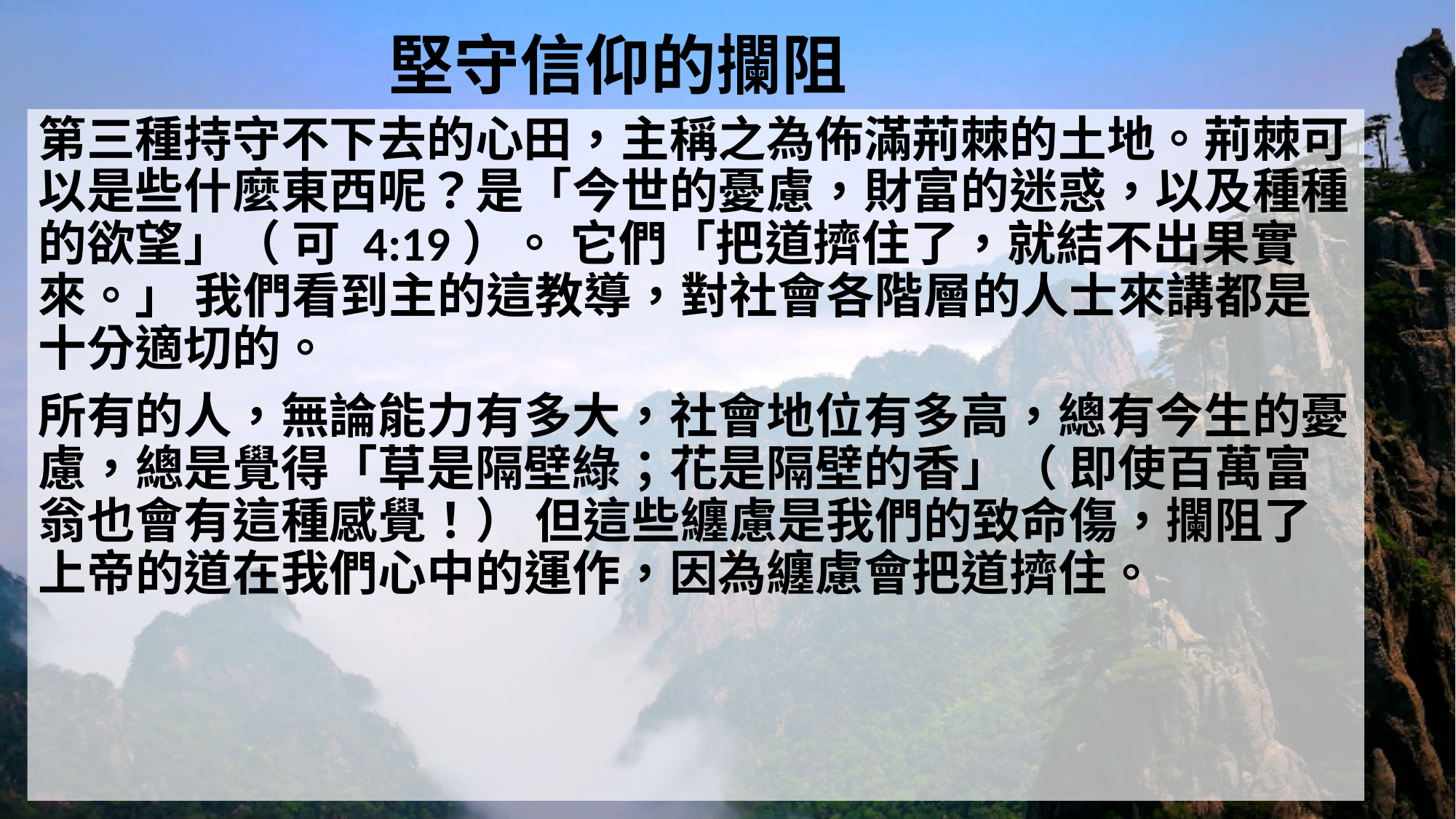

# 堅守信仰的攔阻
第三種持守不下去的心田，主稱之為佈滿荊棘的土地。荊棘可以是些什麼東西呢？是「今世的憂慮，財富的迷惑，以及種種的欲望」（ 可 4:19）。 它們「把道擠住了，就結不出果實來。」 我們看到主的這教導，對社會各階層的人士來講都是十分適切的。
所有的人，無論能力有多大，社會地位有多高，總有今生的憂慮，總是覺得「草是隔壁綠；花是隔壁的香」（ 即使百萬富翁也會有這種感覺！） 但這些纏慮是我們的致命傷，攔阻了上帝的道在我們心中的運作，因為纏慮會把道擠住。